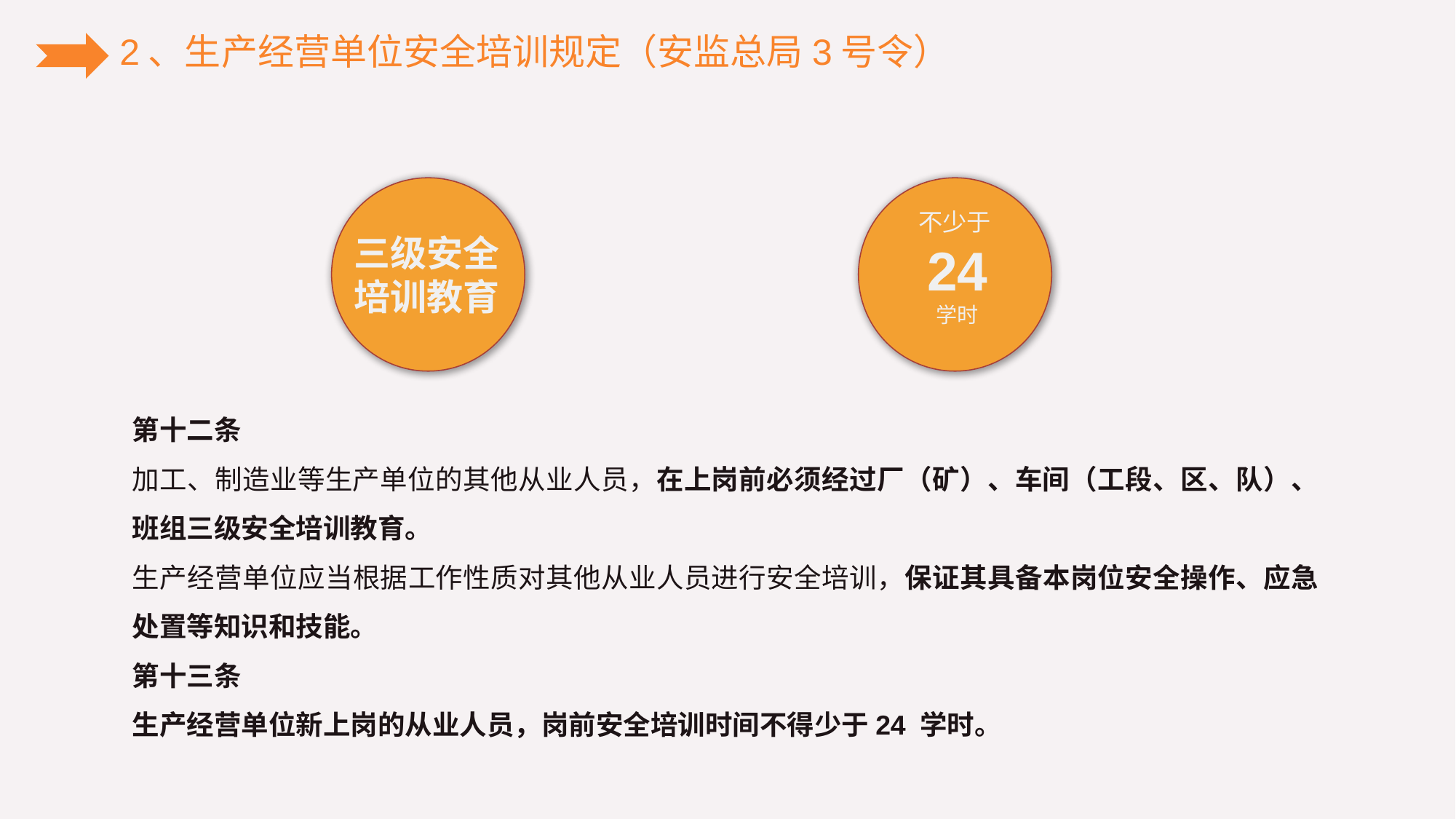

2、生产经营单位安全培训规定（安监总局3号令）

三级安全培训教育

不少于24
学时
第十二条
加工、制造业等生产单位的其他从业人员，在上岗前必须经过厂（矿）、车间（工段、区、队）、班组三级安全培训教育。
生产经营单位应当根据工作性质对其他从业人员进行安全培训，保证其具备本岗位安全操作、应急处置等知识和技能。
第十三条
生产经营单位新上岗的从业人员，岗前安全培训时间不得少于24 学时。